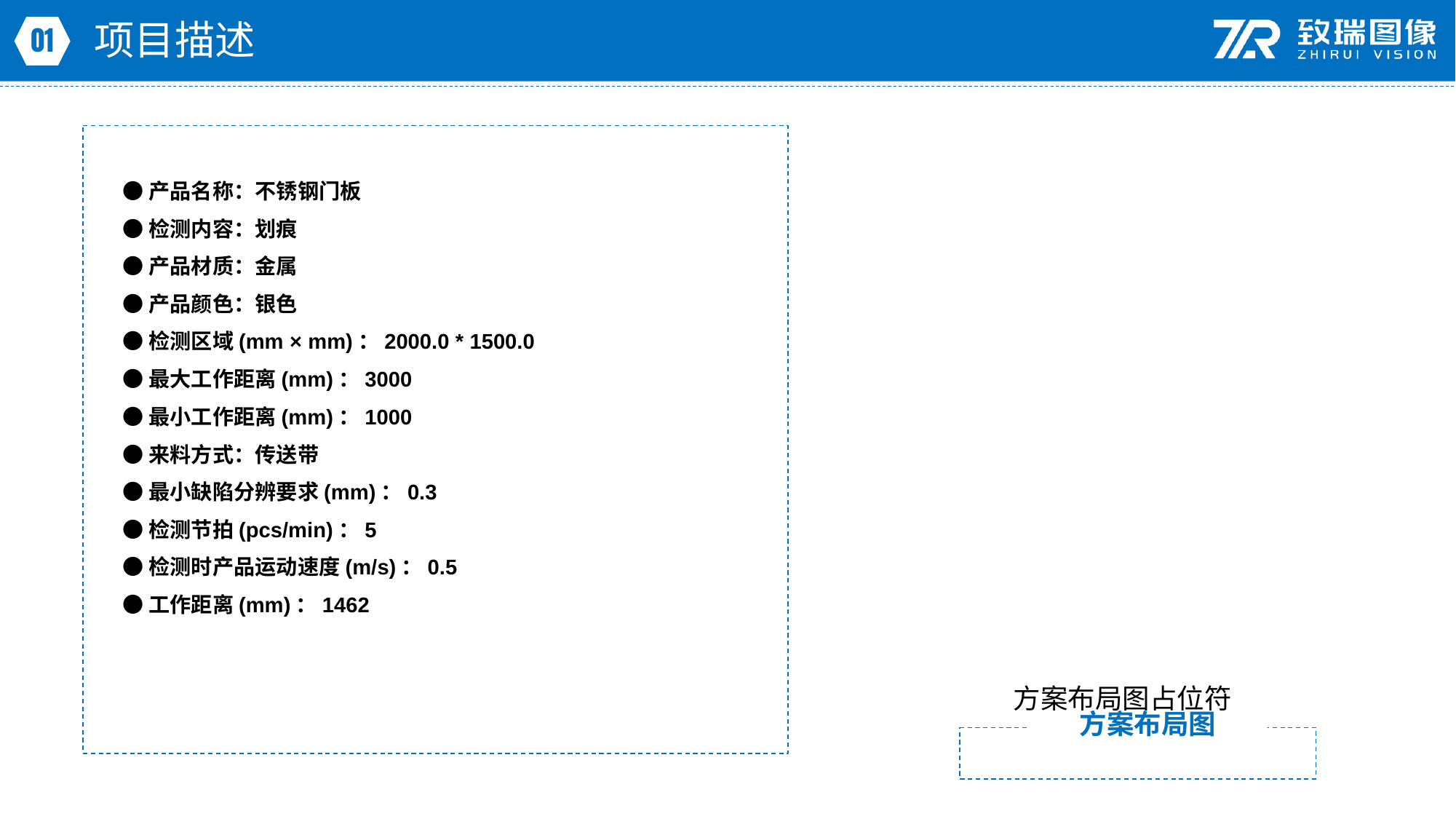

项目描述
01

●产品名称：不锈钢门板
●检测内容：划痕
●产品材质：金属
●产品颜色：银色
●检测区域(mm × mm)：2000.0 * 1500.0
●最大工作距离(mm)：3000
●最小工作距离(mm)：1000
●来料方式：传送带
●最小缺陷分辨要求(mm)：0.3
●检测节拍(pcs/min)：5
●检测时产品运动速度(m/s)：0.5
●工作距离(mm)：1462
方案布局图占位符
方案布局图